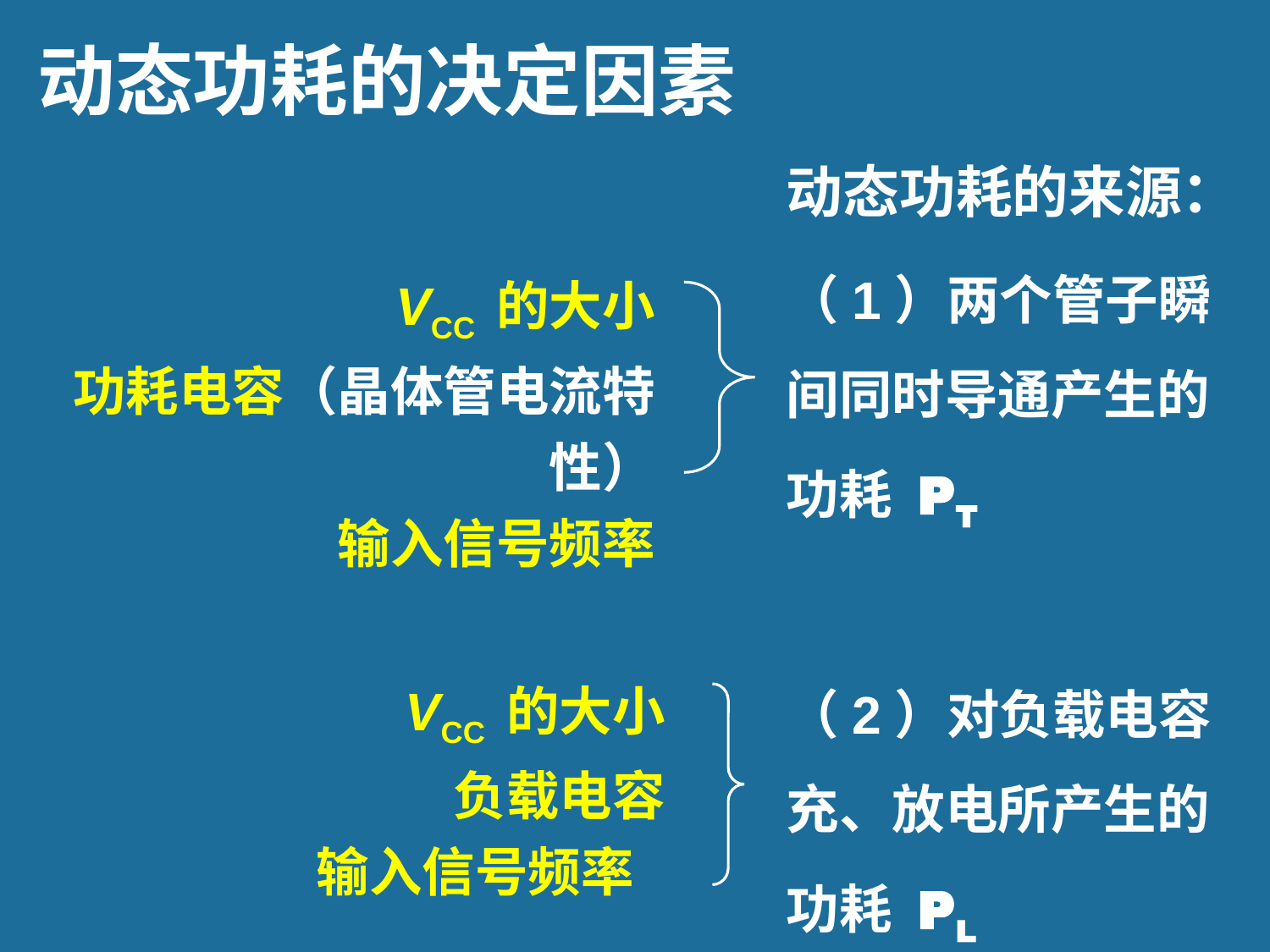

# 动态功耗的决定因素
动态功耗的来源：
（1）两个管子瞬间同时导通产生的功耗 PT

（2）对负载电容充、放电所产生的功耗 PL
VCC 的大小
功耗电容（晶体管电流特性）
输入信号频率

VCC 的大小
负载电容
输入信号频率

51